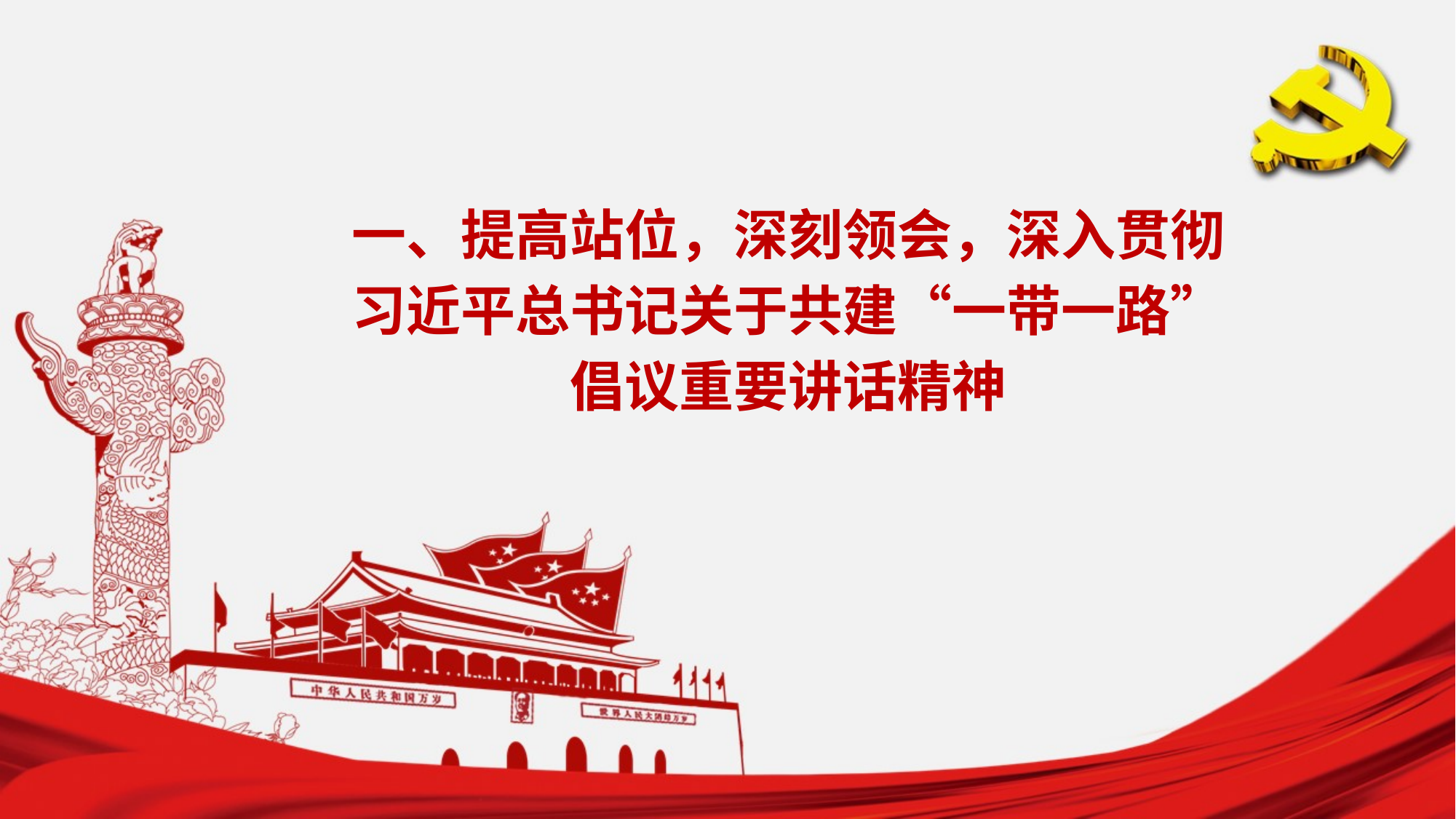

# 一、提高站位，深刻领会，深入贯彻 习近平总书记关于共建“一带一路” 倡议重要讲话精神